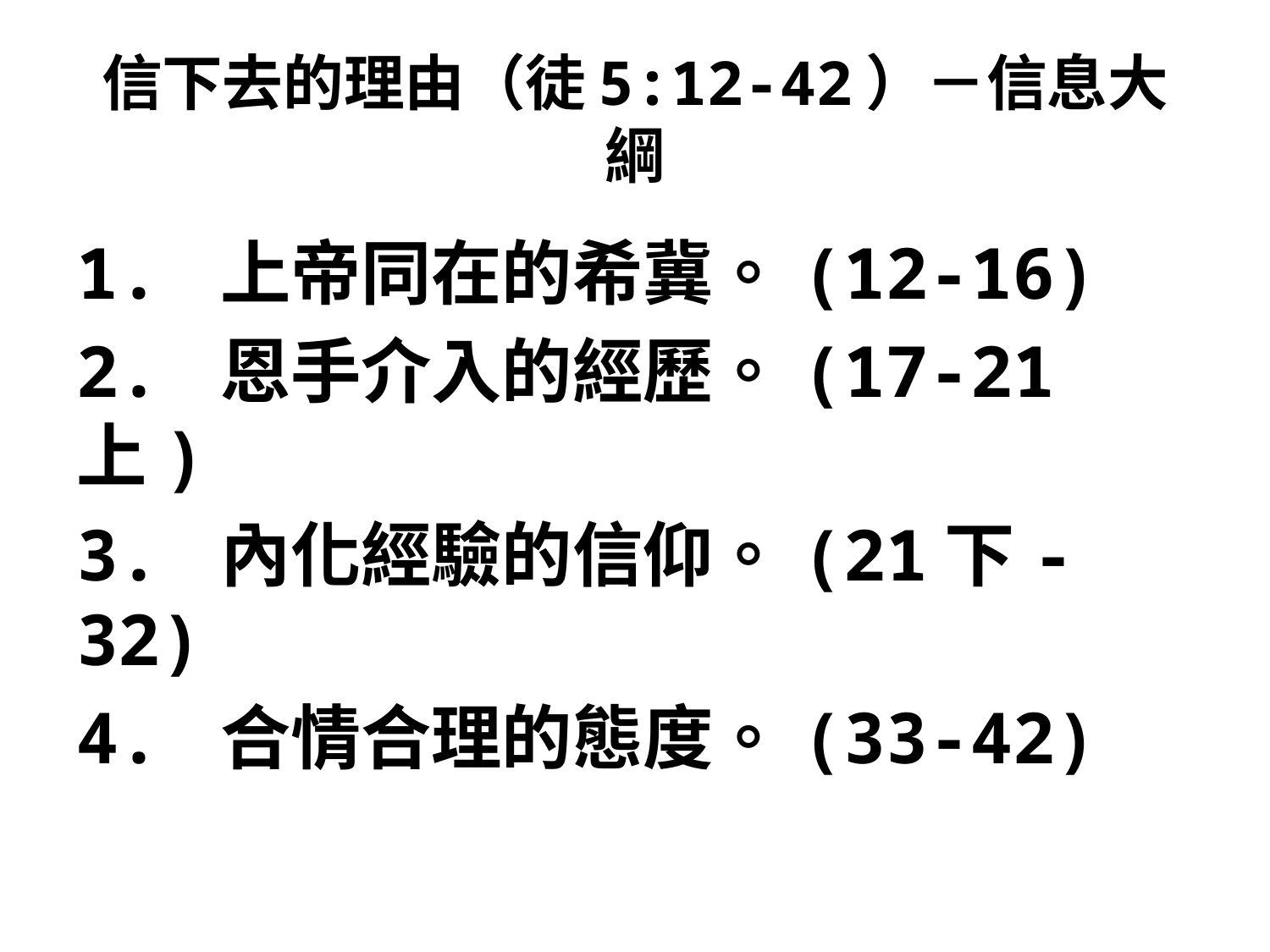

# 信下去的理由（徒5:12-42）－信息大綱
1. 上帝同在的希冀。(12-16)
2. 恩手介入的經歷。(17-21上)
3. 內化經驗的信仰。(21下-32)
4. 合情合理的態度。(33-42)